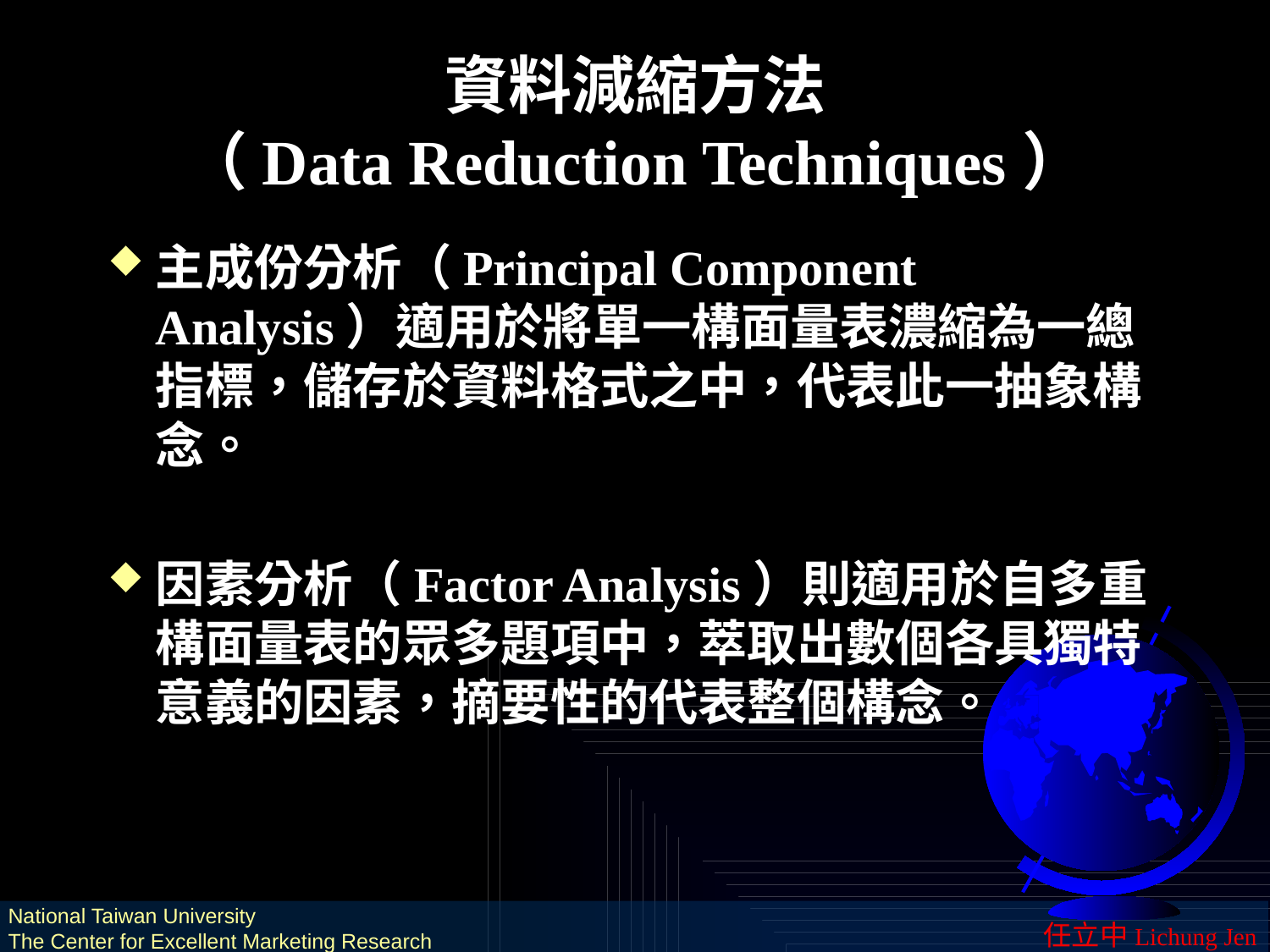

# 資料減縮方法 （Data Reduction Techniques）
主成份分析（Principal Component Analysis）適用於將單一構面量表濃縮為一總指標，儲存於資料格式之中，代表此一抽象構念。

因素分析（Factor Analysis）則適用於自多重構面量表的眾多題項中，萃取出數個各具獨特意義的因素，摘要性的代表整個構念。